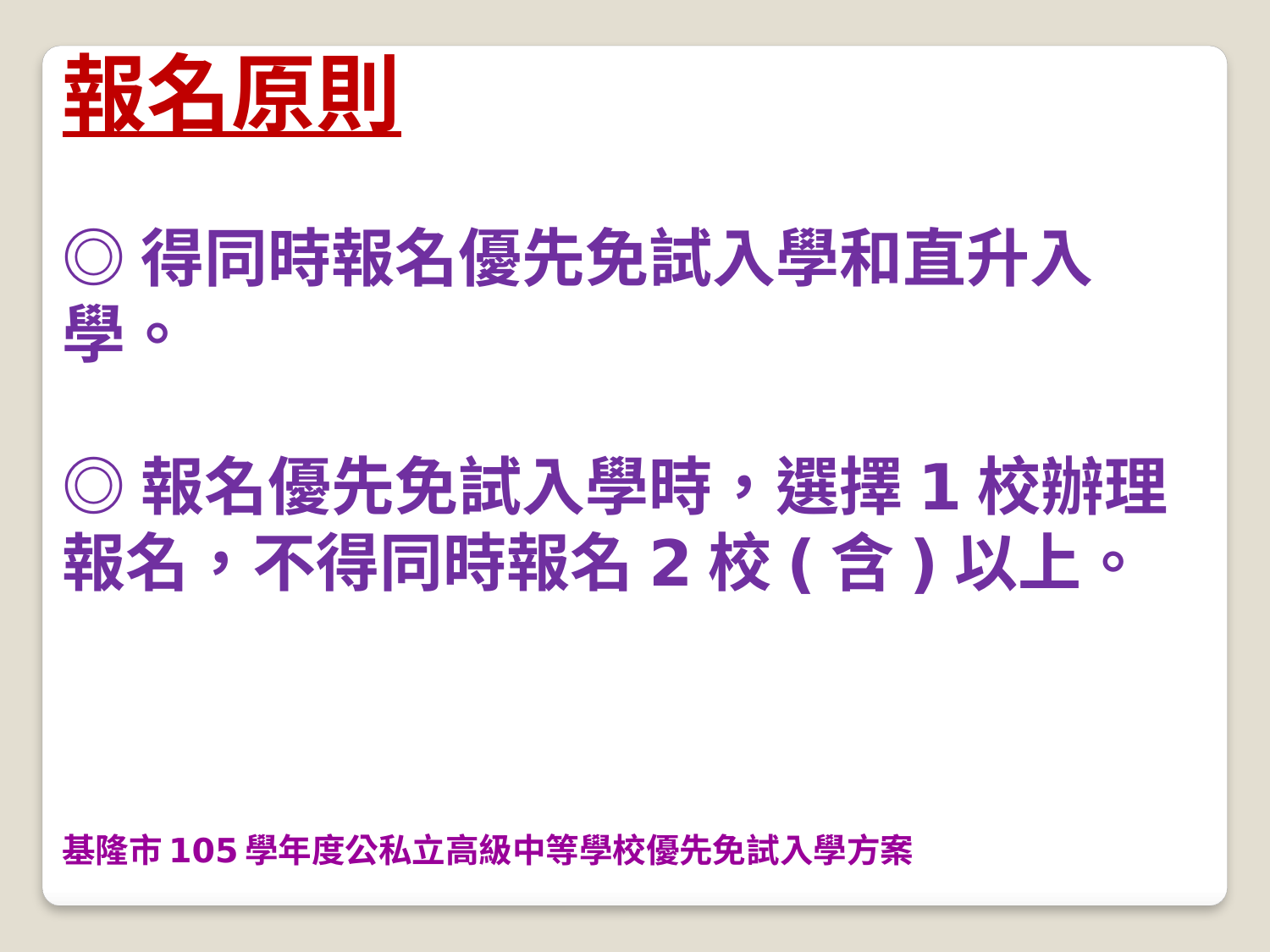

報名原則

◎得同時報名優先免試入學和直升入學。

◎報名優先免試入學時，選擇1校辦理報名，不得同時報名2校(含)以上。
基隆市105學年度公私立高級中等學校優先免試入學方案